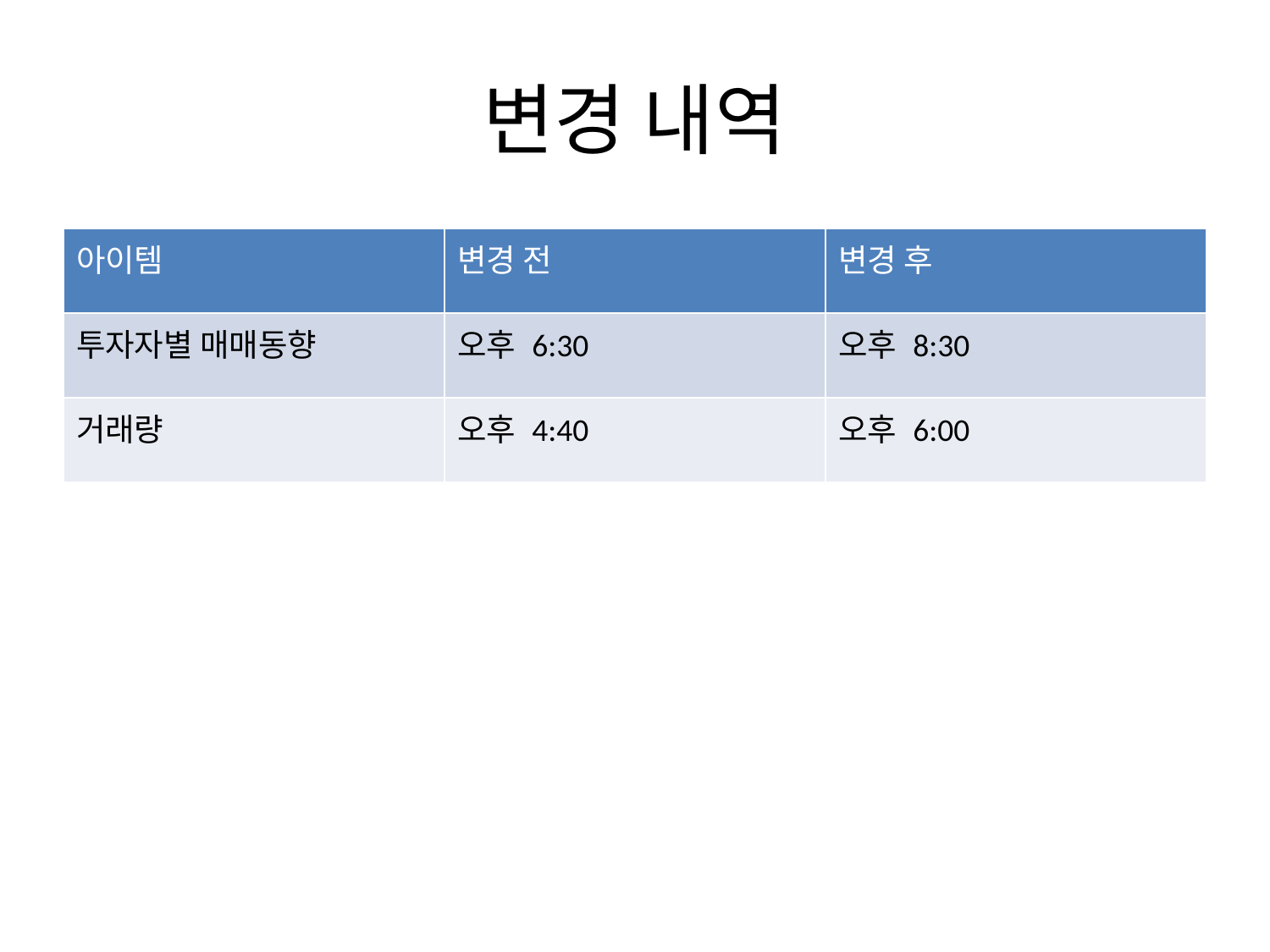

# 변경 내역
| 아이템 | 변경 전 | 변경 후 |
| --- | --- | --- |
| 투자자별 매매동향 | 오후 6:30 | 오후 8:30 |
| 거래량 | 오후 4:40 | 오후 6:00 |